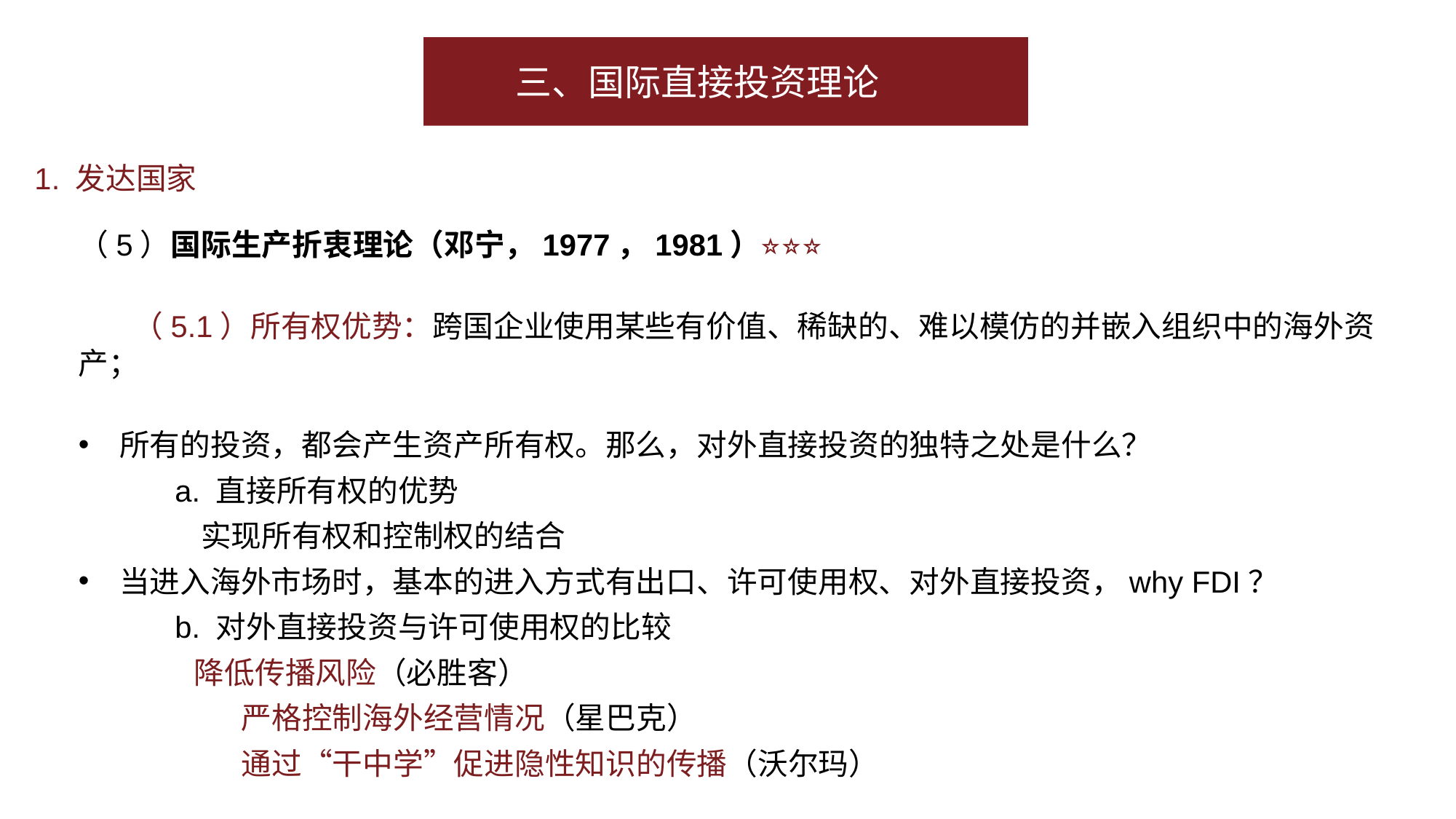

三、国际直接投资理论
1. 发达国家
（5）国际生产折衷理论（邓宁，1977，1981）⭐⭐⭐

（5.1）所有权优势：跨国企业使用某些有价值、稀缺的、难以模仿的并嵌入组织中的海外资产；

所有的投资，都会产生资产所有权。那么，对外直接投资的独特之处是什么？
     a. 直接所有权的优势
         实现所有权和控制权的结合
当进入海外市场时，基本的进入方式有出口、许可使用权、对外直接投资，why FDI？
     b. 对外直接投资与许可使用权的比较
        降低传播风险（必胜客）
               严格控制海外经营情况（星巴克）
               通过“干中学”促进隐性知识的传播（沃尔玛）